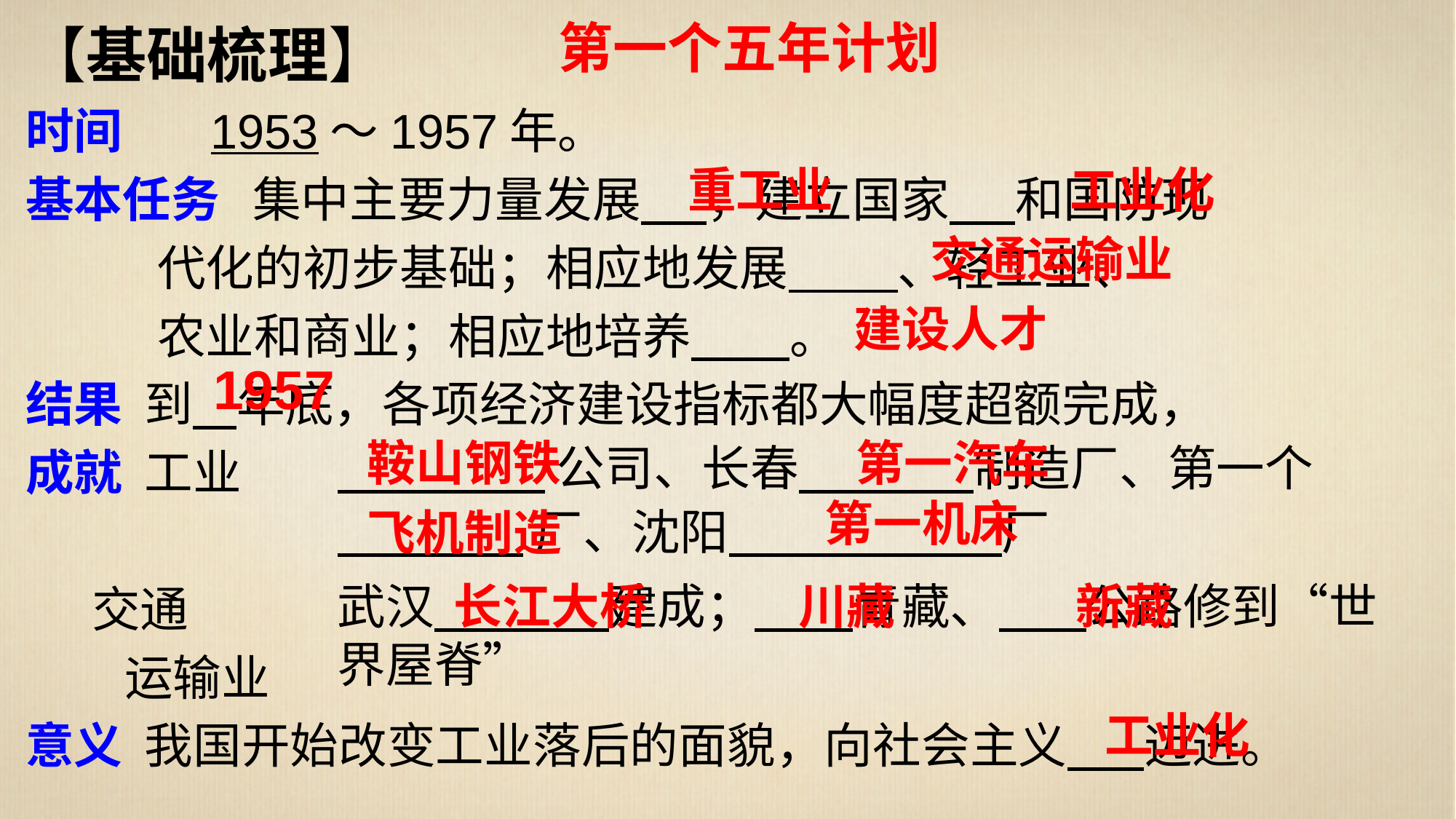

第一个五年计划
【基础梳理】
时间       1953～1957年。
基本任务   集中主要力量发展      ，建立国家      和国防现
           代化的初步基础；相应地发展          、轻工业、
           农业和商业；相应地培养         。
结果  到    年底，各项经济建设指标都大幅度超额完成，
成就  工业

     交通
        运输业
意义  我国开始改变工业落后的面貌，向社会主义       迈进。
重工业
工业化
交通运输业
建设人才
1957
                   公司、长春                制造厂、第一个
                 厂、沈阳                         厂
鞍山钢铁
第一汽车
第一机床
飞机制造
武汉                建成；         青藏、        公路修到“世界屋脊”
长江大桥
川藏
新藏
工业化